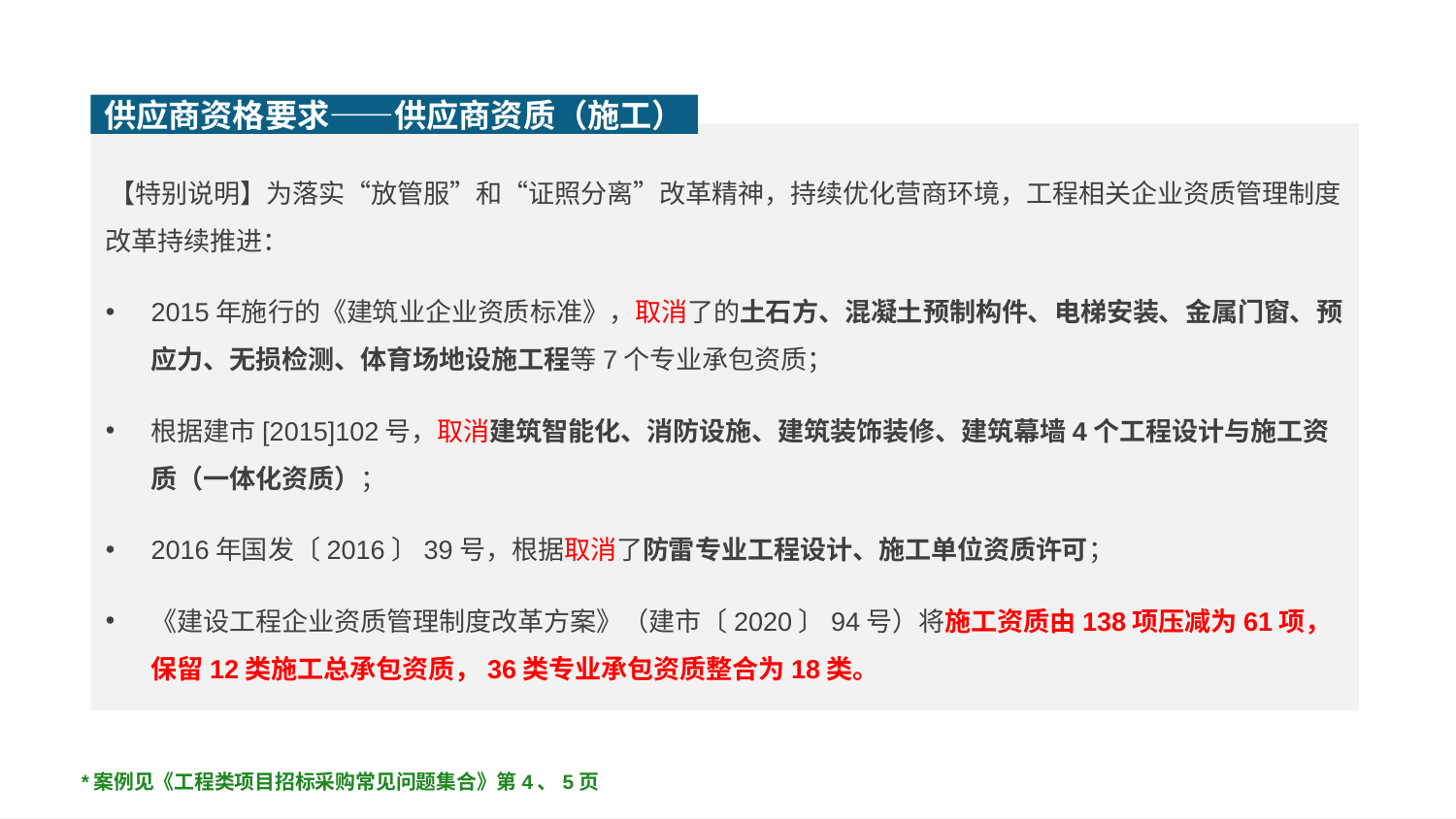

供应商资格要求——供应商资质（施工）

【特别说明】为落实“放管服”和“证照分离”改革精神，持续优化营商环境，工程相关企业资质管理制度改革持续推进：
2015年施行的《建筑业企业资质标准》，取消了的土石方、混凝土预制构件、电梯安装、金属门窗、预应力、无损检测、体育场地设施工程等7个专业承包资质；
根据建市[2015]102号，取消建筑智能化、消防设施、建筑装饰装修、建筑幕墙4个工程设计与施工资质（一体化资质）；
2016年国发〔2016〕39号，根据取消了防雷专业工程设计、施工单位资质许可；
《建设工程企业资质管理制度改革方案》（建市〔2020〕94号）将施工资质由138项压减为61项，保留12类施工总承包资质，36类专业承包资质整合为18类。
*案例见《工程类项目招标采购常见问题集合》第4、5页